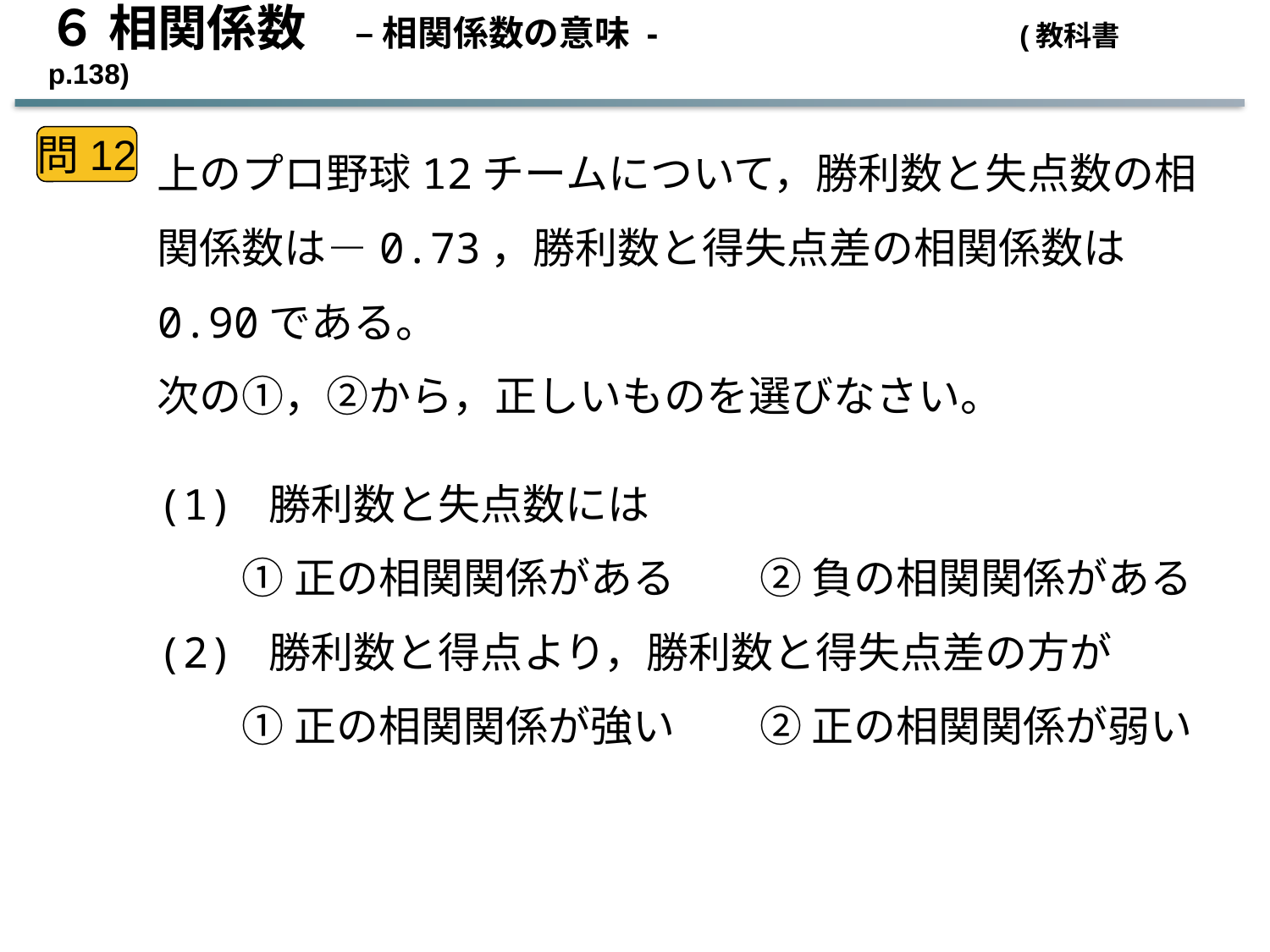

６ 相関係数　– 相関係数の意味 -   　           　        (教科書 p.138)
上のプロ野球12チームについて，勝利数と失点数の相関係数は－0.73，勝利数と得失点差の相関係数は0.90である。
次の①，②から，正しいものを選びなさい。
問12

(1) 勝利数と失点数には
	　　① 正の相関関係がある　　② 負の相関関係がある
(2) 勝利数と得点より，勝利数と得失点差の方が
	　　① 正の相関関係が強い　　② 正の相関関係が弱い